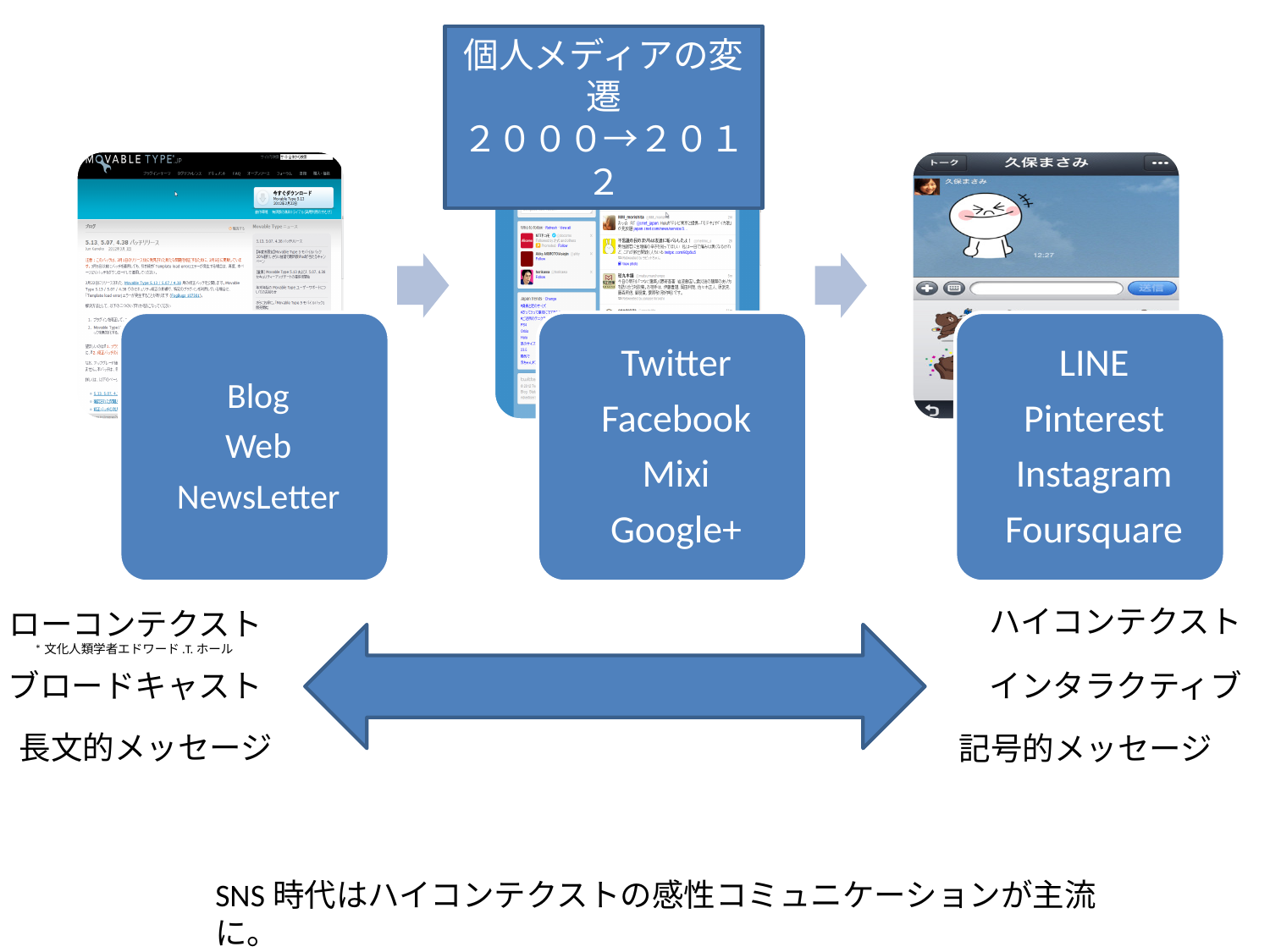

個人メディアの変遷
２０００→２０１２
Blog
Web
NewsLetter

Twitter
Facebook
Mixi
Google+

LINE
Pinterest
Instagram
Foursquare
ハイコンテクスト

ローコンテクスト

*文化人類学者エドワード.T.ホール
ブロードキャスト
インタラクティブ
長文的メッセージ
記号的メッセージ
SNS時代はハイコンテクストの感性コミュニケーションが主流に。